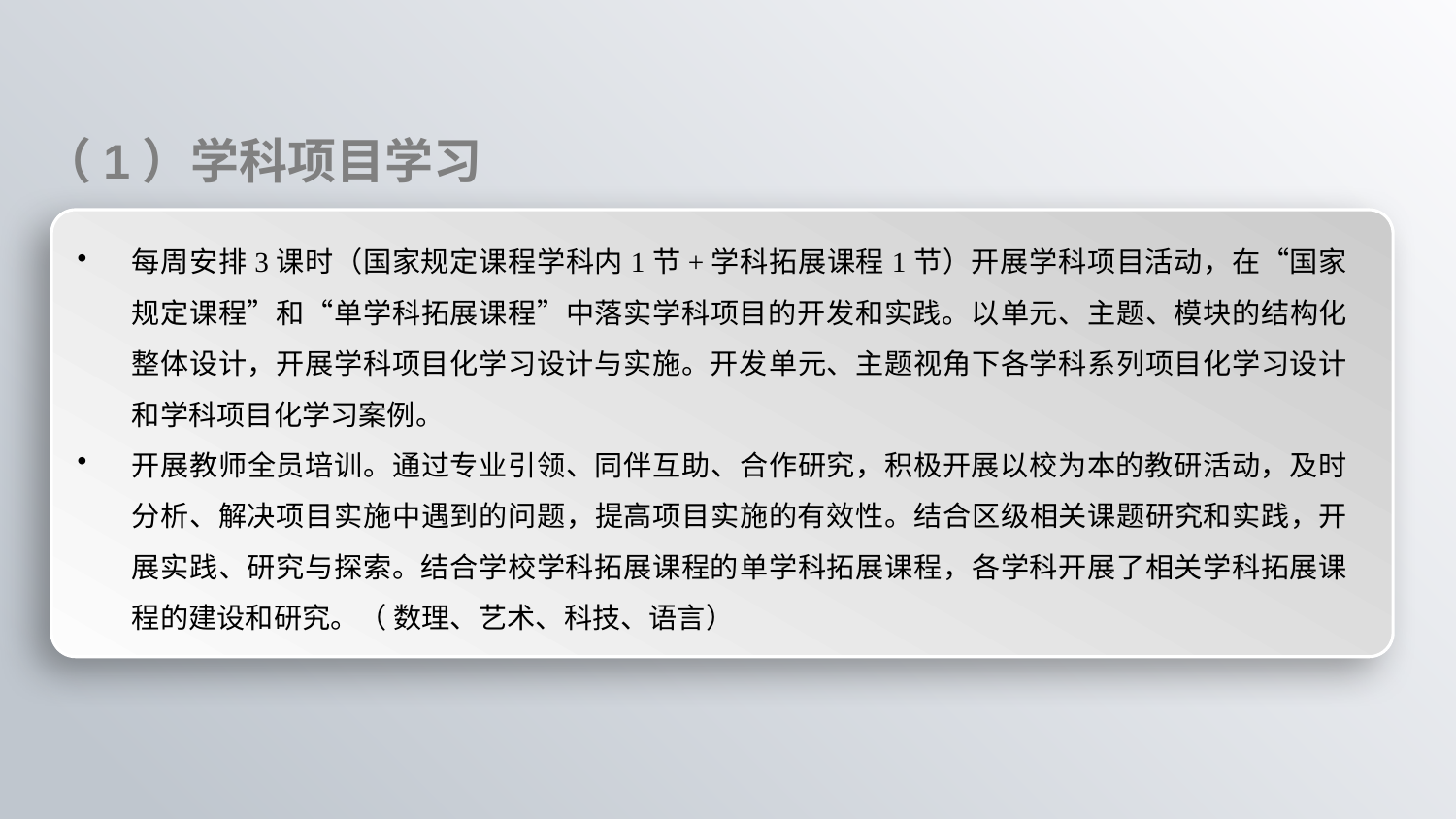

# （1）学科项目学习

每周安排3课时（国家规定课程学科内1节+学科拓展课程1节）开展学科项目活动，在“国家规定课程”和“单学科拓展课程”中落实学科项目的开发和实践。以单元、主题、模块的结构化整体设计，开展学科项目化学习设计与实施。开发单元、主题视角下各学科系列项目化学习设计和学科项目化学习案例。
开展教师全员培训。通过专业引领、同伴互助、合作研究，积极开展以校为本的教研活动，及时分析、解决项目实施中遇到的问题，提高项目实施的有效性。结合区级相关课题研究和实践，开展实践、研究与探索。结合学校学科拓展课程的单学科拓展课程，各学科开展了相关学科拓展课程的建设和研究。（ 数理、艺术、科技、语言）